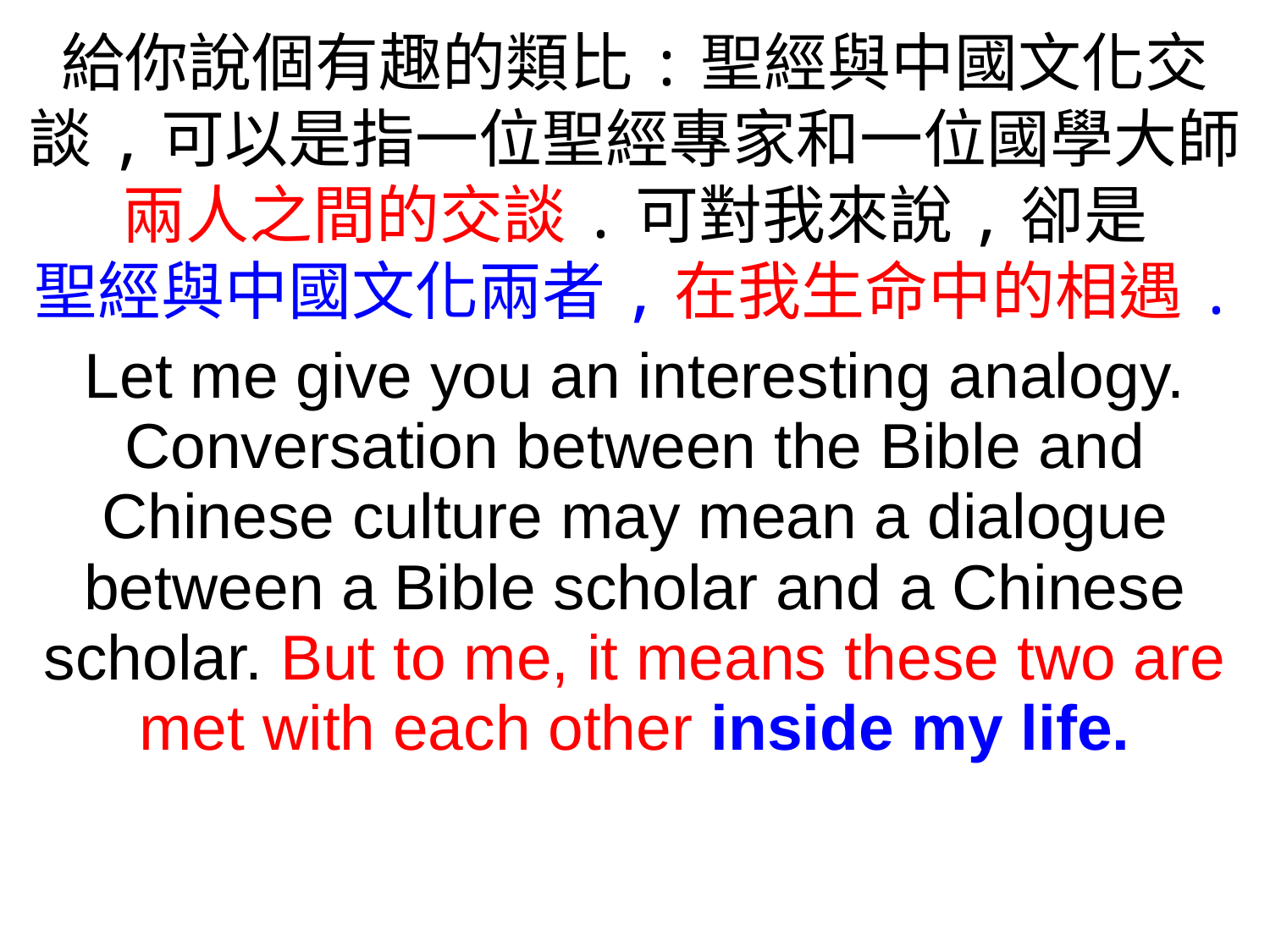

給你說個有趣的類比:聖經與中國文化交談,可以是指一位聖經專家和一位國學大師
兩人之間的交談.可對我來說,卻是
聖經與中國文化兩者,在我生命中的相遇.
Let me give you an interesting analogy. Conversation between the Bible and Chinese culture may mean a dialogue between a Bible scholar and a Chinese scholar. But to me, it means these two are met with each other inside my life.